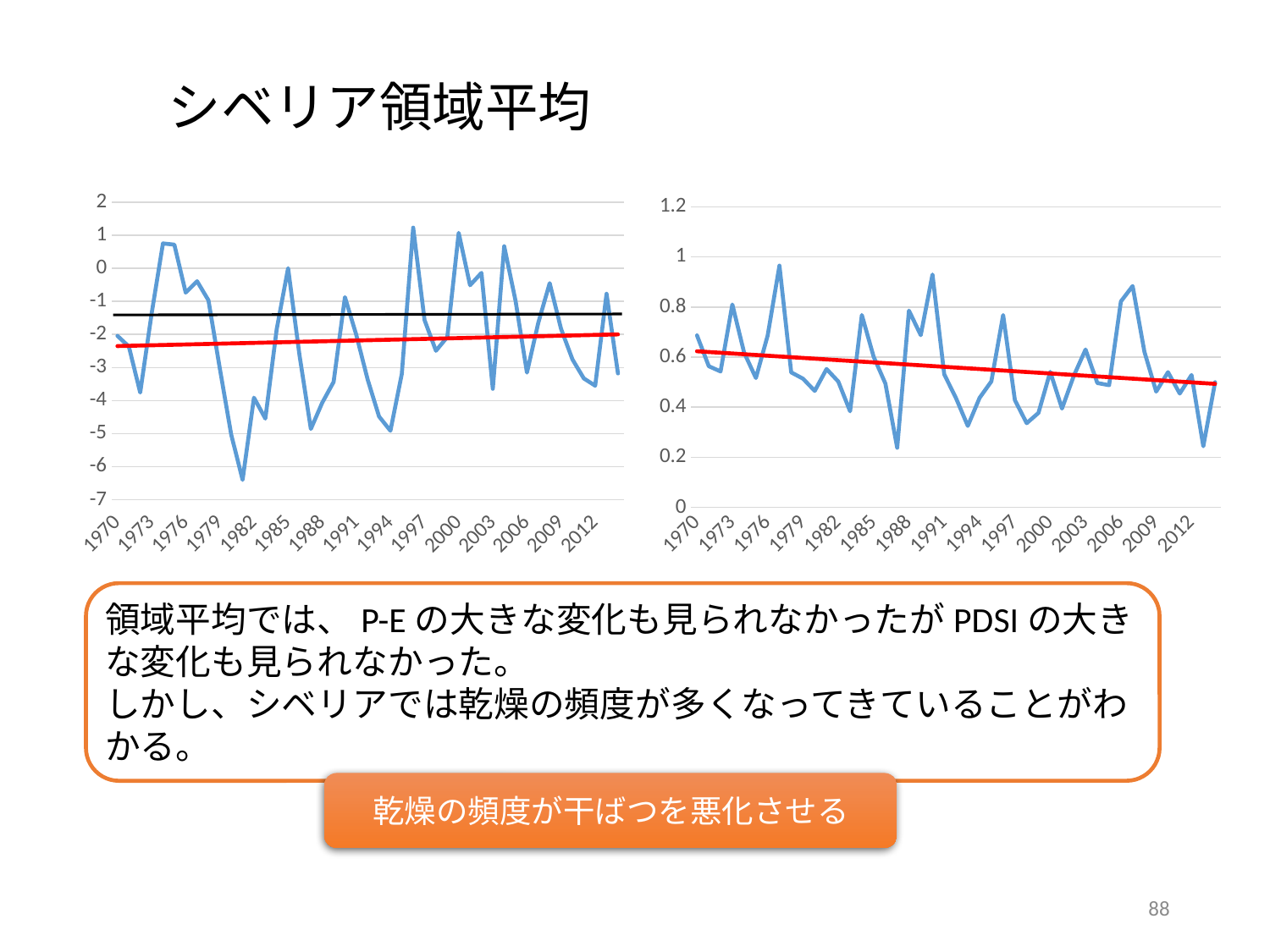

# シベリア領域平均

### Chart

| Category |  |
|---|---|
| 1970 | -2.045082 |
| 1971 | -2.36455 |
| 1972 | -3.758552 |
| 1973 | -1.377559 |
| 1974 | 0.7495309 |
| 1975 | 0.7115581 |
| 1976 | -0.7368085 |
| 1977 | -0.3943611 |
| 1978 | -0.9694655 |
| 1979 | -3.033146 |
| 1980 | -5.026426 |
| 1981 | -6.396171 |
| 1982 | -3.91368 |
| 1983 | -4.544723 |
| 1984 | -1.844509 |
| 1985 | 0.0 |
| 1986 | -2.618142 |
| 1987 | -4.859428 |
| 1988 | -4.068334 |
| 1989 | -3.439083 |
| 1990 | -0.8748958 |
| 1991 | -2.015434 |
| 1992 | -3.371193 |
| 1993 | -4.482627 |
| 1994 | -4.91321 |
| 1995 | -3.196617 |
| 1996 | 1.225531 |
| 1997 | -1.568132 |
| 1998 | -2.494217 |
| 1999 | -2.078818 |
| 2000 | 1.067663 |
| 2001 | -0.5156847 |
| 2002 | -0.140868 |
| 2003 | -3.645118 |
| 2004 | 0.6630896 |
| 2005 | -0.9846762 |
| 2006 | -3.154502 |
| 2007 | -1.647552 |
| 2008 | -0.4510187 |
| 2009 | -1.831645 |
| 2010 | -2.755924 |
| 2011 | -3.331562 |
| 2012 | -3.552387 |
| 2013 | -0.7727328 |
| 2014 | -3.179374 |

### Chart

| Category |  |
|---|---|
| 1970 | 0.6868732 |
| 1971 | 0.5639625 |
| 1972 | 0.5429828 |
| 1973 | 0.8103559 |
| 1974 | 0.618507 |
| 1975 | 0.5166782 |
| 1976 | 0.6863146 |
| 1977 | 0.9657246 |
| 1978 | 0.539513 |
| 1979 | 0.5138778 |
| 1980 | 0.4651312 |
| 1981 | 0.5528375 |
| 1982 | 0.502505 |
| 1983 | 0.3835508 |
| 1984 | 0.768382 |
| 1985 | 0.6016849 |
| 1986 | 0.4945053 |
| 1987 | 0.2382367 |
| 1988 | 0.7857732 |
| 1989 | 0.6879041 |
| 1990 | 0.9301868 |
| 1991 | 0.5314828 |
| 1992 | 0.435814 |
| 1993 | 0.3254147 |
| 1994 | 0.4375304 |
| 1995 | 0.5031217 |
| 1996 | 0.7683231 |
| 1997 | 0.4281117 |
| 1998 | 0.336392 |
| 1999 | 0.3772871 |
| 2000 | 0.5413536 |
| 2001 | 0.3947982 |
| 2002 | 0.5257679 |
| 2003 | 0.6305341 |
| 2004 | 0.4966944 |
| 2005 | 0.4880347 |
| 2006 | 0.8226746 |
| 2007 | 0.8841316 |
| 2008 | 0.6210048 |
| 2009 | 0.4625019 |
| 2010 | 0.5401405 |
| 2011 | 0.4545574 |
| 2012 | 0.5290731 |
| 2013 | 0.2442214 |
| 2014 | 0.5001873 |
領域平均では、P-Eの大きな変化も見られなかったがPDSIの大きな変化も見られなかった。
しかし、シベリアでは乾燥の頻度が多くなってきていることがわかる。
乾燥の頻度が干ばつを悪化させる
88